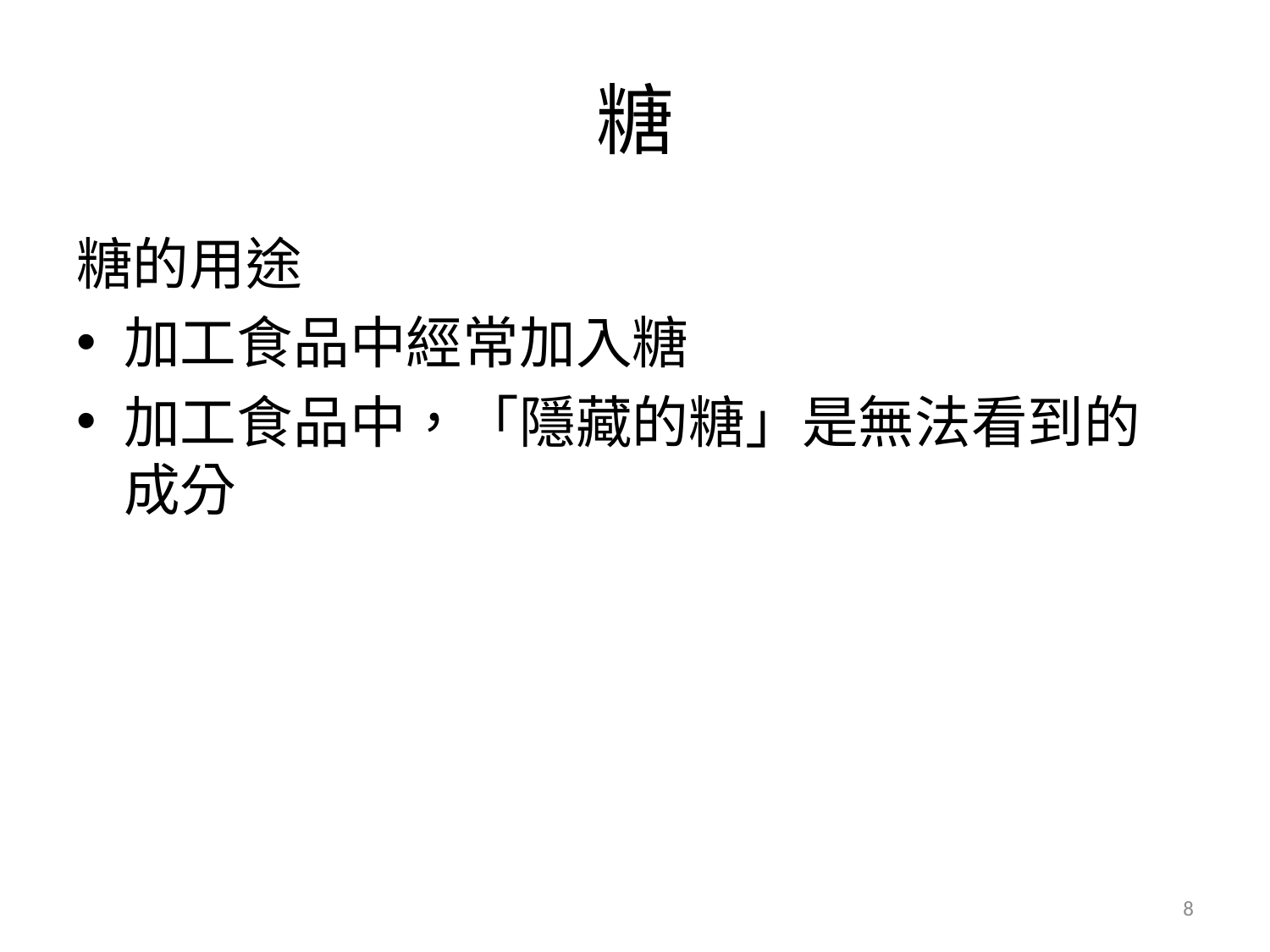

# 糖
糖的用途
加工食品中經常加入糖
加工食品中，「隱藏的糖」是無法看到的成分
8